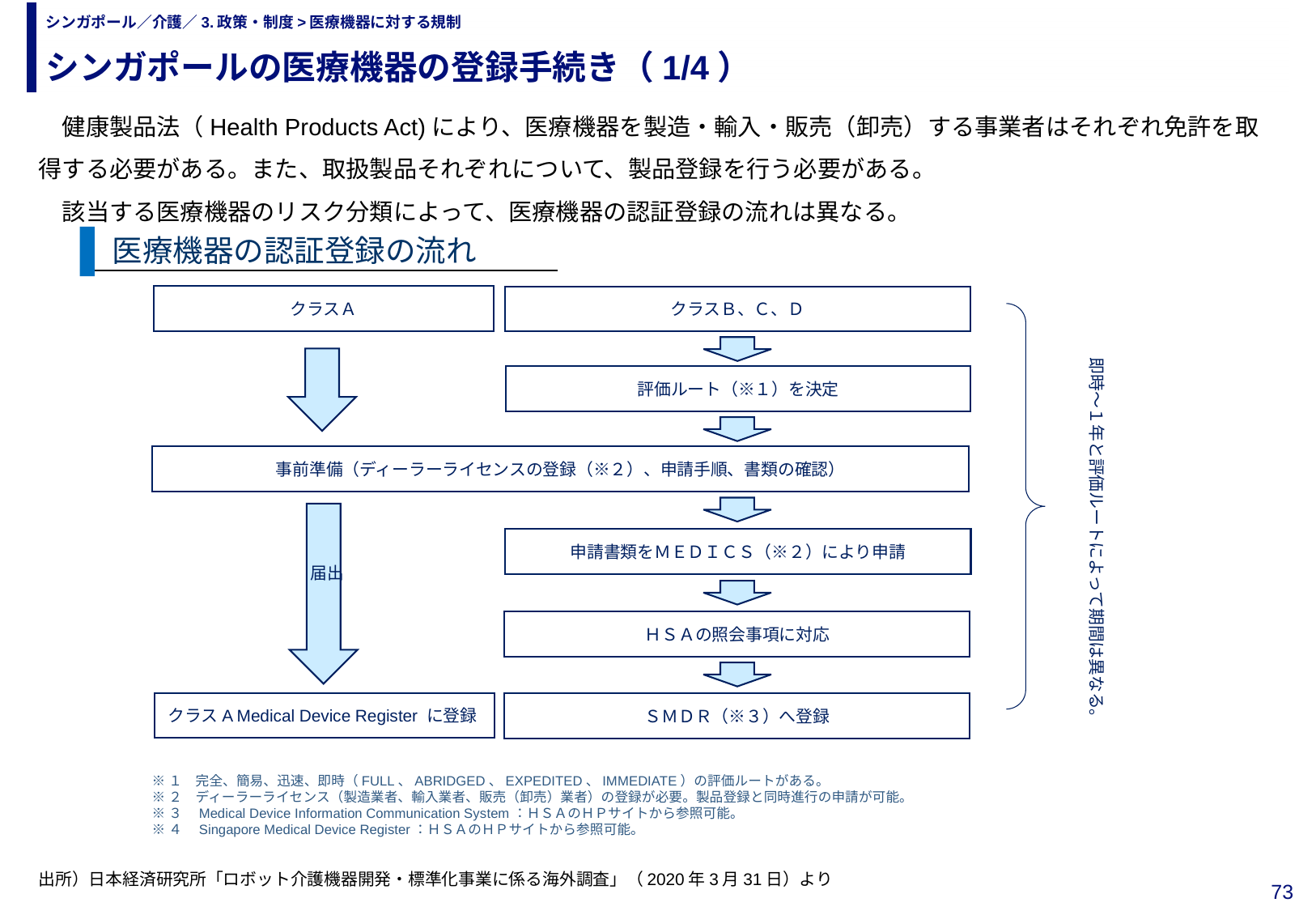

シンガポールの医療機器の登録手続き（1/4）
# シンガポール／介護／3.政策・制度>医療機器に対する規制
　健康製品法（Health Products Act)により、医療機器を製造・輸入・販売（卸売）する事業者はそれぞれ免許を取得する必要がある。また、取扱製品それぞれについて、製品登録を行う必要がある。
　該当する医療機器のリスク分類によって、医療機器の認証登録の流れは異なる。
医療機器の認証登録の流れ

クラスＡ
クラスＢ、Ｃ、Ｄ

即時～１年と評価ルートによって期間は異なる。

評価ルート（※１）を決定

事前準備（ディーラーライセンスの登録（※２）、申請手順、書類の確認）

申請書類をＭＥＤＩＣＳ（※２）により申請
届出

ＨＳＡの照会事項に対応

クラスA Medical Device Register に登録
ＳＭＤＲ（※３）へ登録
※１　完全、簡易、迅速、即時（FULL、ABRIDGED、EXPEDITED、IMMEDIATE）の評価ルートがある。
※２　ディーラーライセンス（製造業者、輸入業者、販売（卸売）業者）の登録が必要。製品登録と同時進行の申請が可能。
※３　Medical Device Information Communication System：ＨＳＡのＨＰサイトから参照可能。
※４　Singapore Medical Device Register：ＨＳＡのＨＰサイトから参照可能。
出所）日本経済研究所「ロボット介護機器開発・標準化事業に係る海外調査」（2020年3月31日）より